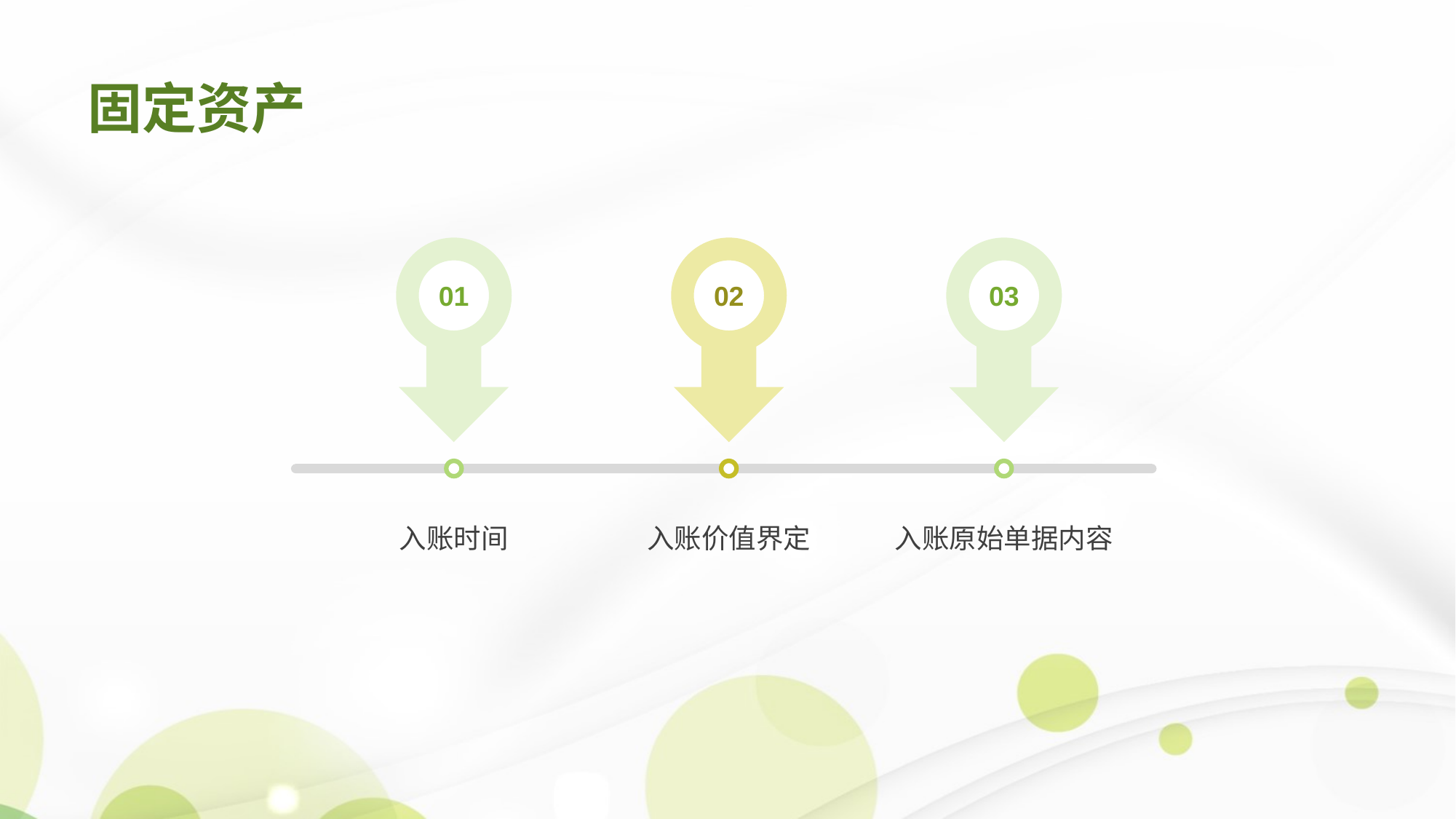

固定资产
01
02
03

入账时间
入账价值界定
入账原始单据内容